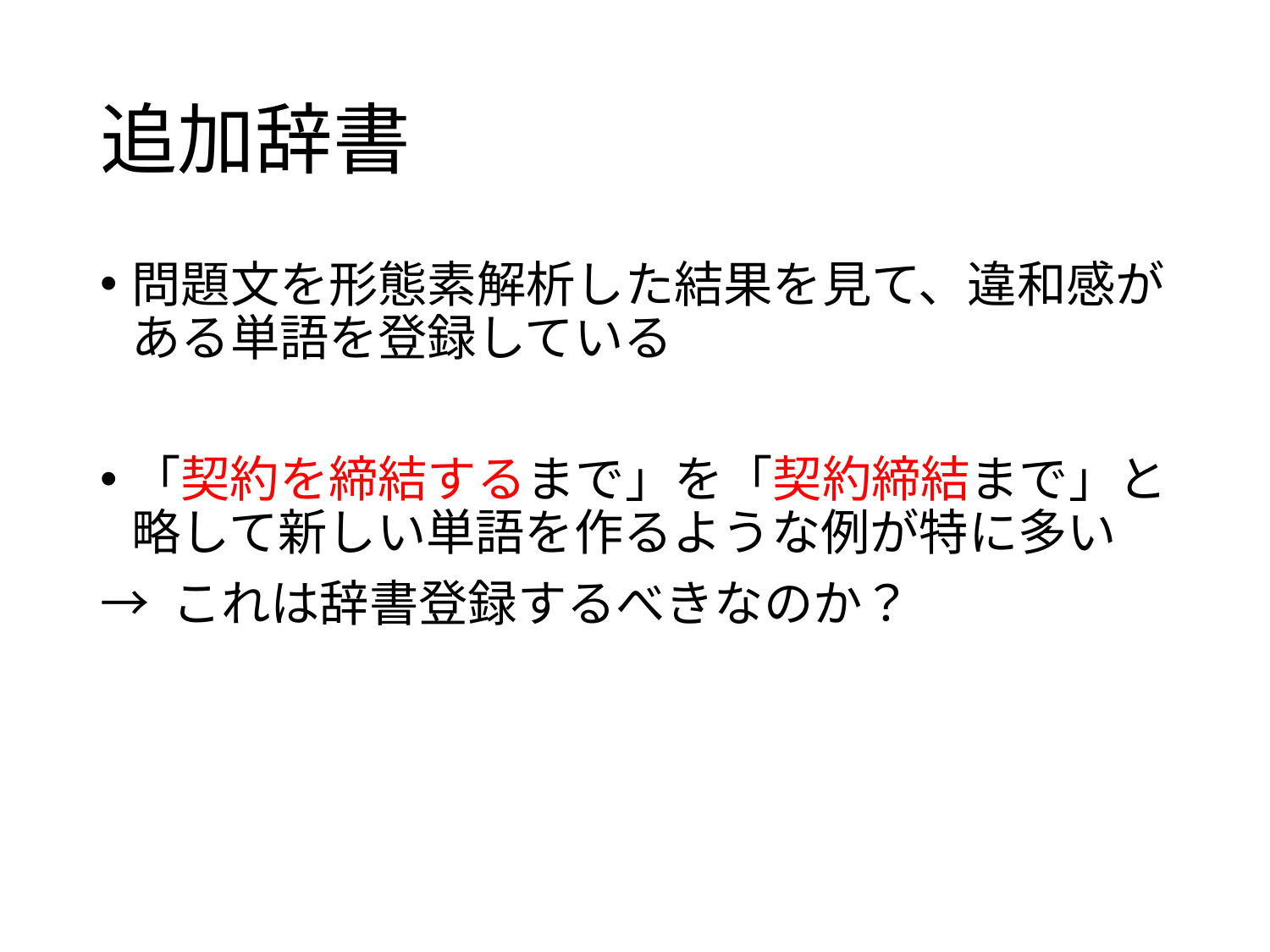

# 追加辞書
問題文を形態素解析した結果を見て、違和感がある単語を登録している

「契約を締結するまで」を「契約締結まで」と略して新しい単語を作るような例が特に多い
→ これは辞書登録するべきなのか？